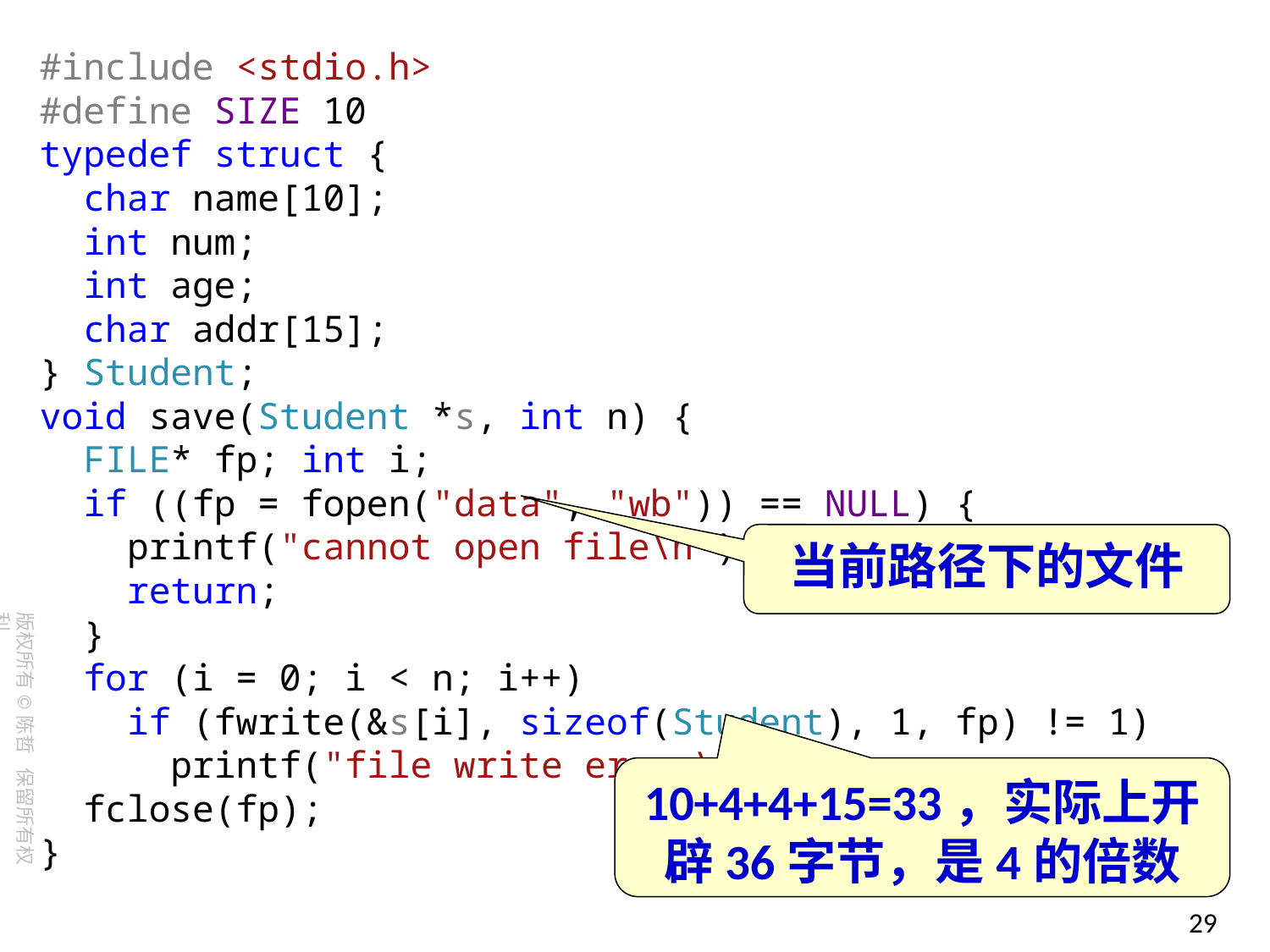

#include <stdio.h>
#define SIZE 10
typedef struct {
  char name[10];
  int num;
  int age;
  char addr[15];
} Student;
void save(Student *s, int n) {
  FILE* fp; int i;
  if ((fp = fopen("data", "wb")) == NULL) {
    printf("cannot open file\n");
    return;
  }
  for (i = 0; i < n; i++)
    if (fwrite(&s[i], sizeof(Student), 1, fp) != 1)
      printf("file write error\n");
  fclose(fp);
}
当前路径下的文件
10+4+4+15=33，实际上开辟36字节，是4的倍数
29